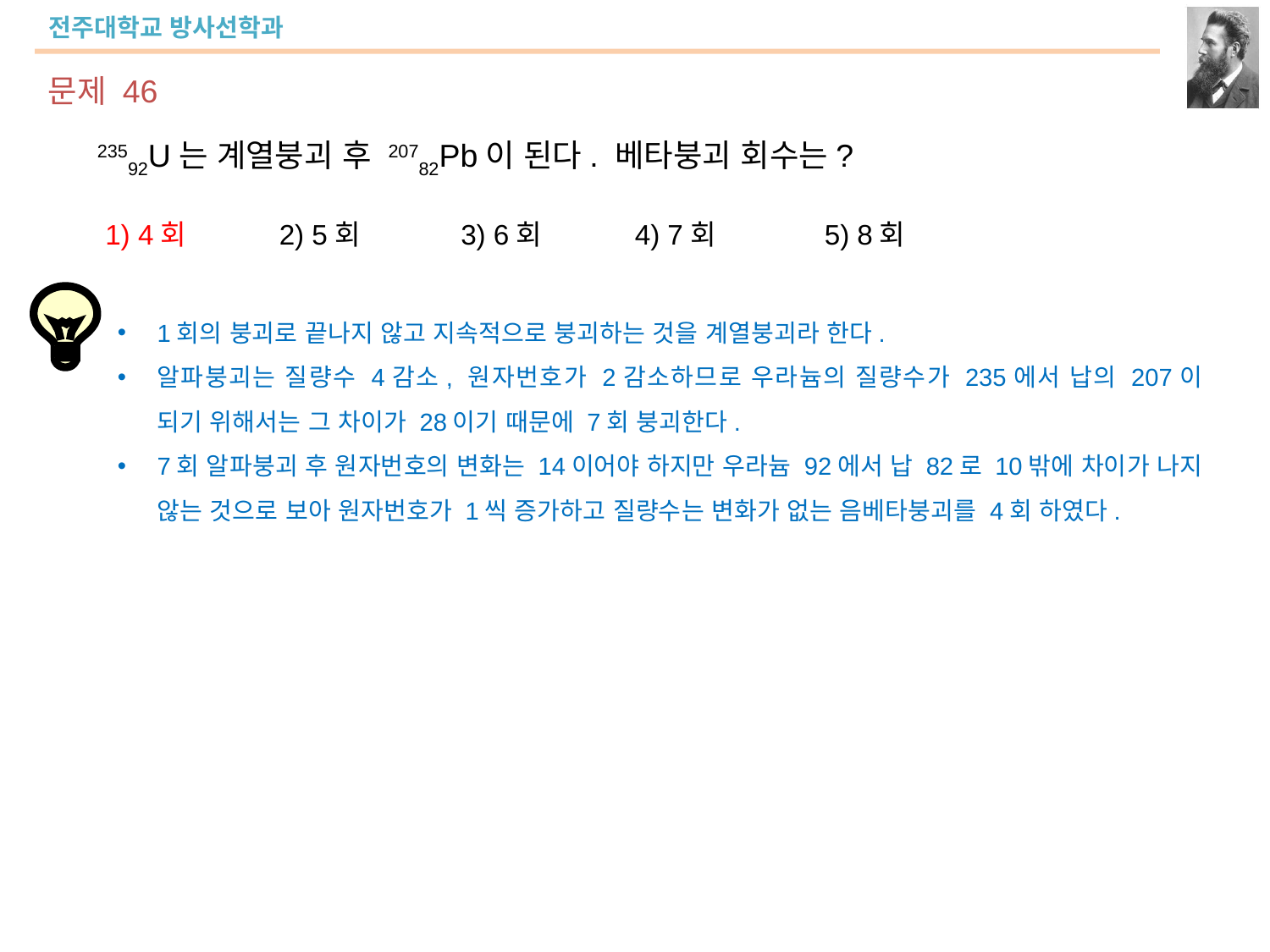

문제 46
23592U는 계열붕괴 후 20782Pb이 된다. 베타붕괴 회수는?

 1) 4회           2) 5회            3) 6회           4) 7회             5) 8회

1회의 붕괴로 끝나지 않고 지속적으로 붕괴하는 것을 계열붕괴라 한다.
알파붕괴는 질량수 4감소, 원자번호가 2감소하므로 우라늄의 질량수가 235에서 납의 207이 되기 위해서는 그 차이가 28이기 때문에 7회 붕괴한다.
7회 알파붕괴 후 원자번호의 변화는 14이어야 하지만 우라늄 92에서 납 82로 10밖에 차이가 나지 않는 것으로 보아 원자번호가 1씩 증가하고 질량수는 변화가 없는 음베타붕괴를 4회 하였다.